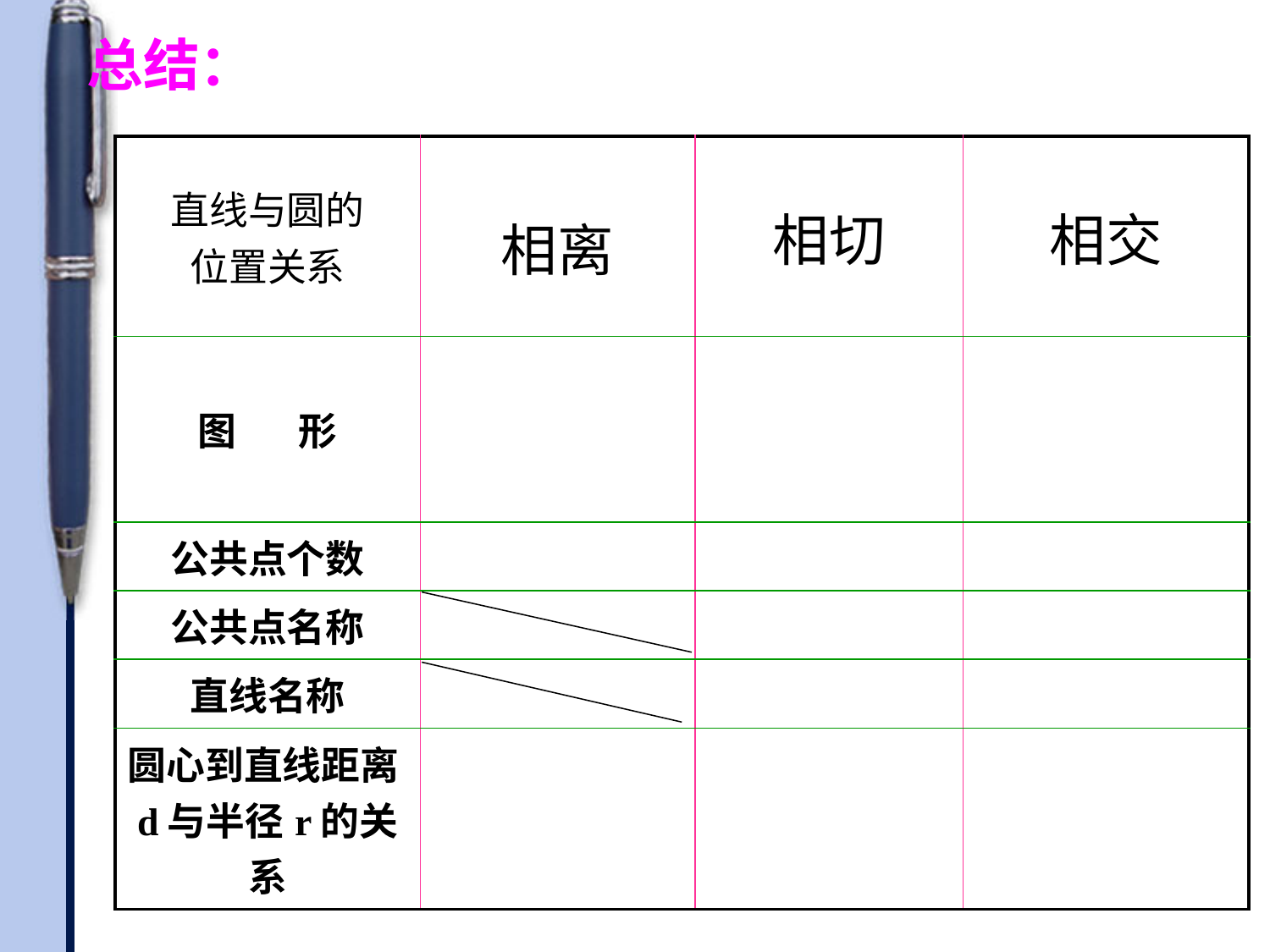

总结：
| 直线与圆的 位置关系 | 相离 | 相切 | 相交 |
| --- | --- | --- | --- |
| 图 形 |  |  |  |
| 公共点个数 |  |  |  |
| 公共点名称 |  |  |  |
| 直线名称 |  |  |  |
| 圆心到直线距离d与半径r的关系 |  |  |  |